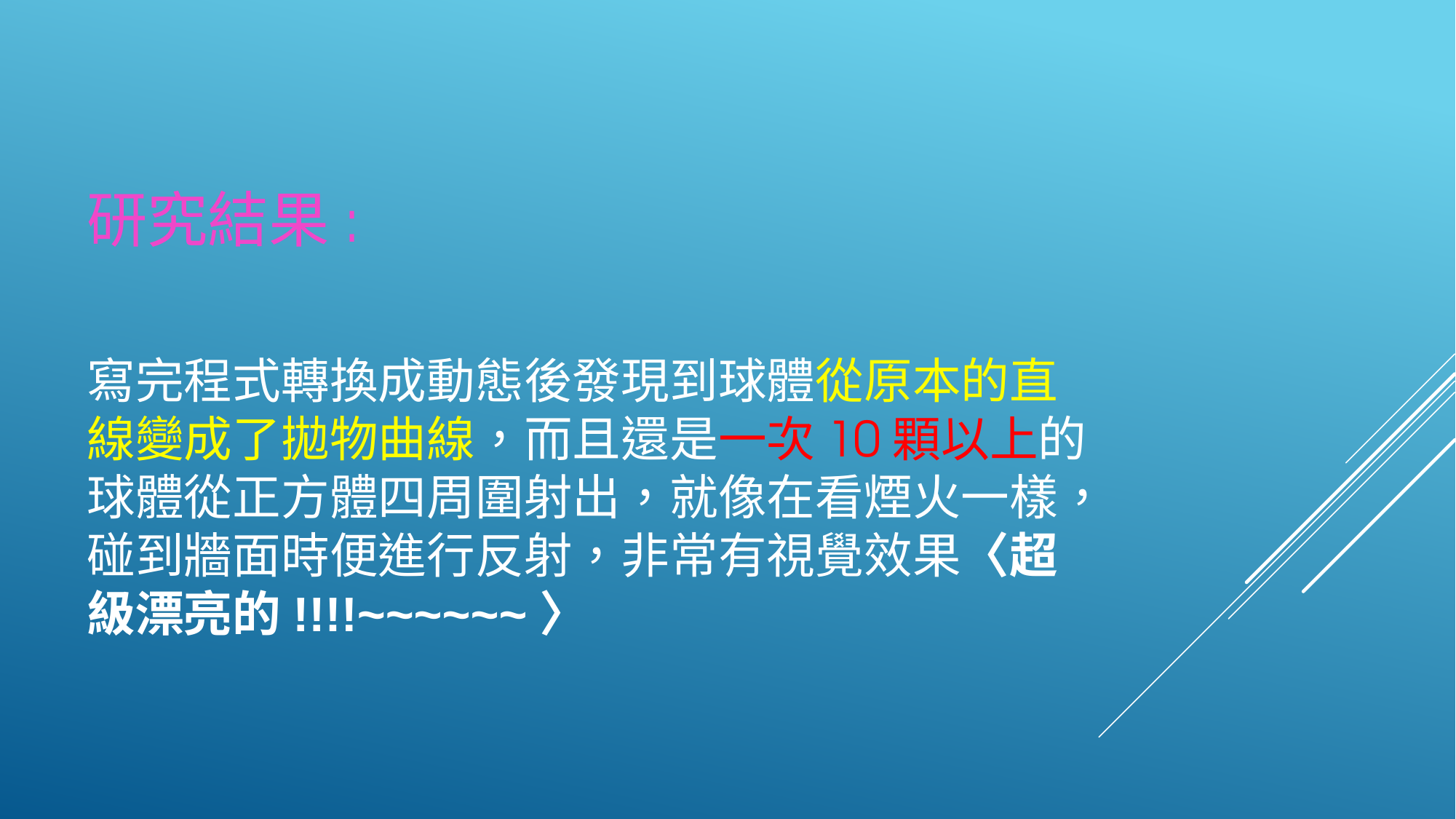

研究結果:

寫完程式轉換成動態後發現到球體從原本的直線變成了拋物曲線，而且還是一次10顆以上的球體從正方體四周圍射出，就像在看煙火一樣，碰到牆面時便進行反射，非常有視覺效果〈超級漂亮的!!!!~~~~~~〉